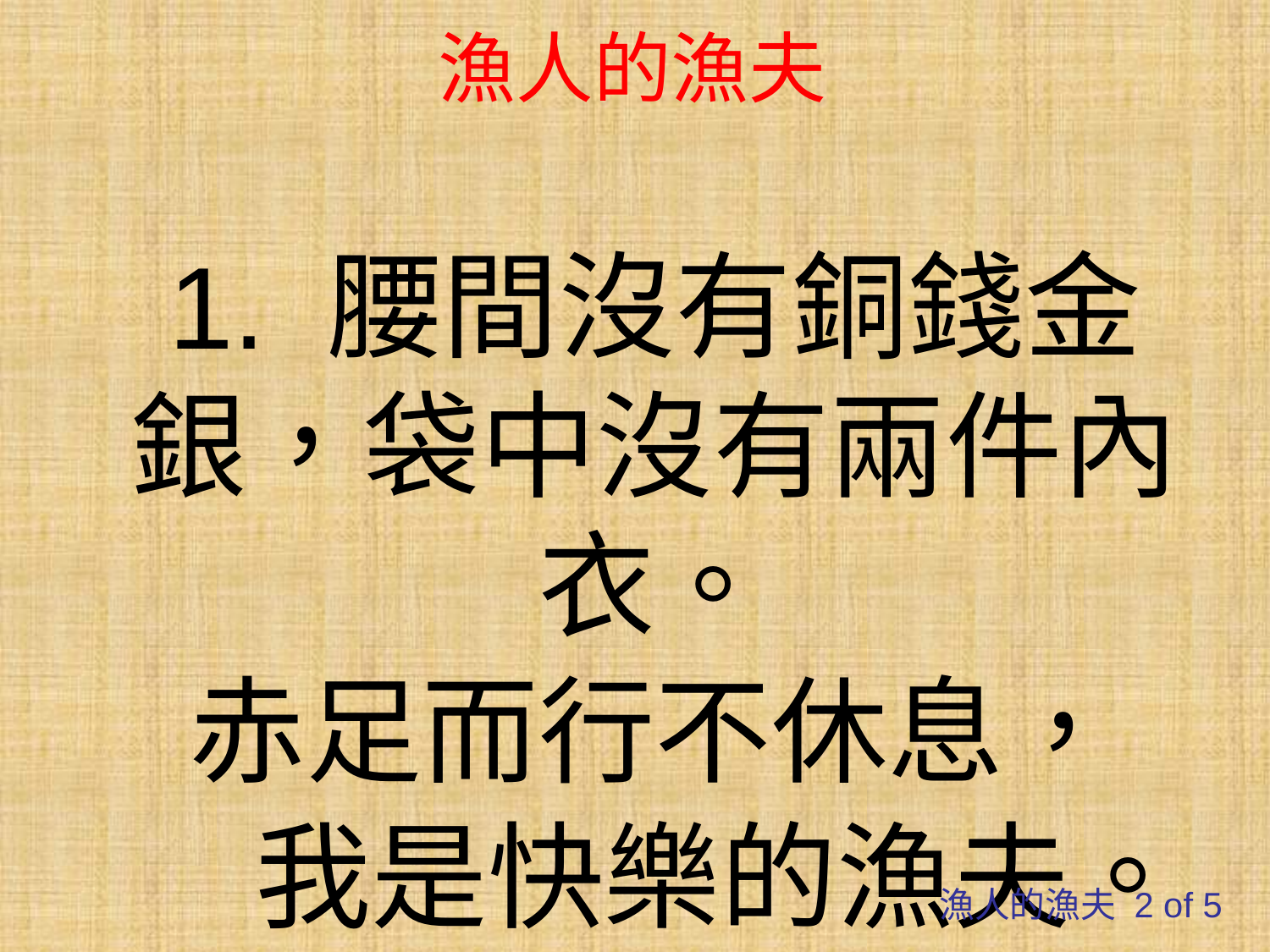

# 漁人的漁夫
1. 腰間沒有銅錢金銀，袋中沒有兩件內衣。
赤足而行不休息，
    我是快樂的漁夫。
漁人的漁夫 2 of 5